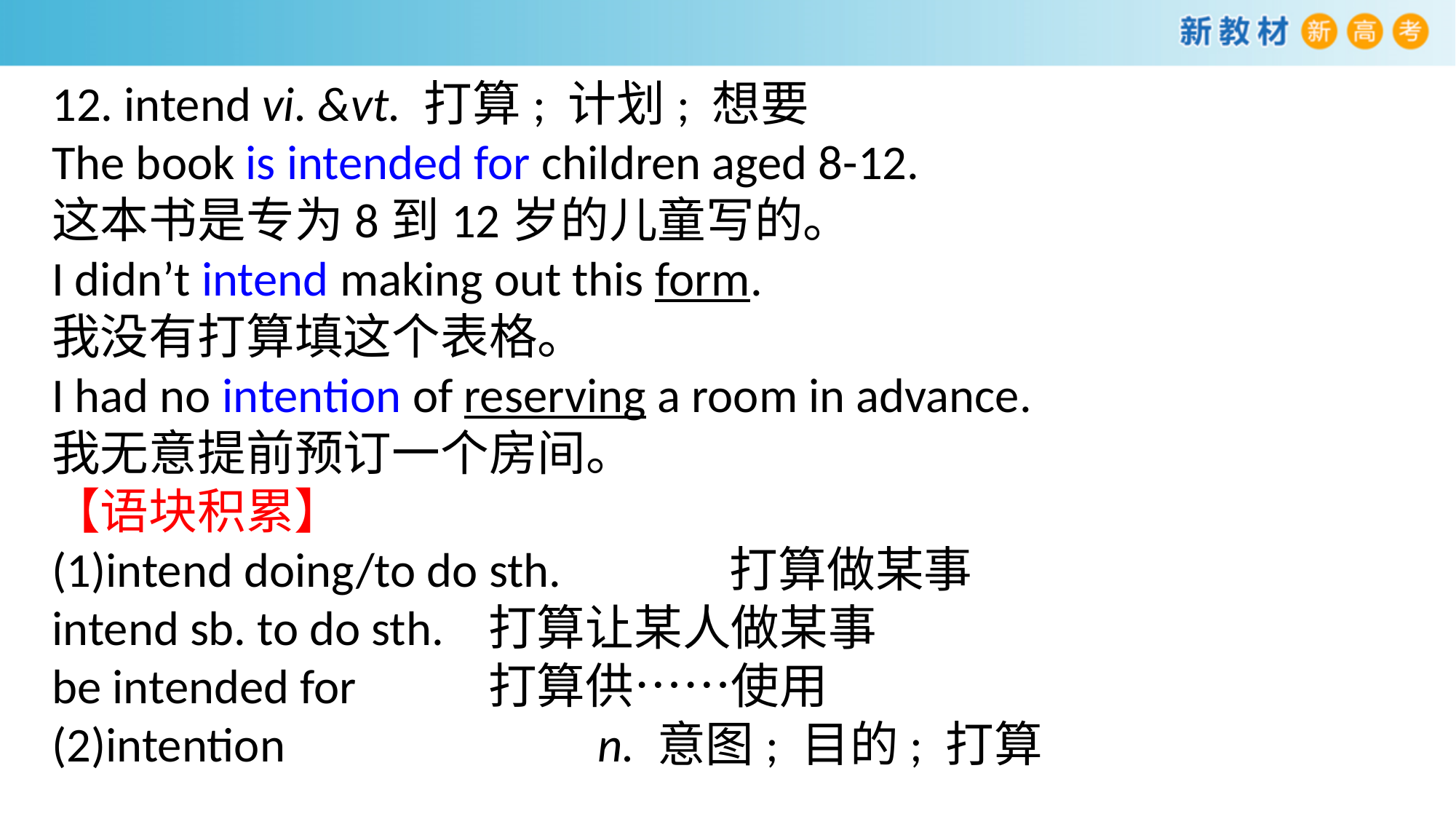

12. intend vi. &vt. 打算; 计划; 想要
The book is intended for children aged 8-12.
这本书是专为8到12岁的儿童写的。
I didn’t intend making out this form.
我没有打算填这个表格。
I had no intention of reserving a room in advance.
我无意提前预订一个房间。
【语块积累】
(1)intend doing/to do sth. 　　　打算做某事
intend sb. to do sth. 	打算让某人做某事
be intended for		打算供……使用
(2)intention			n. 意图; 目的; 打算